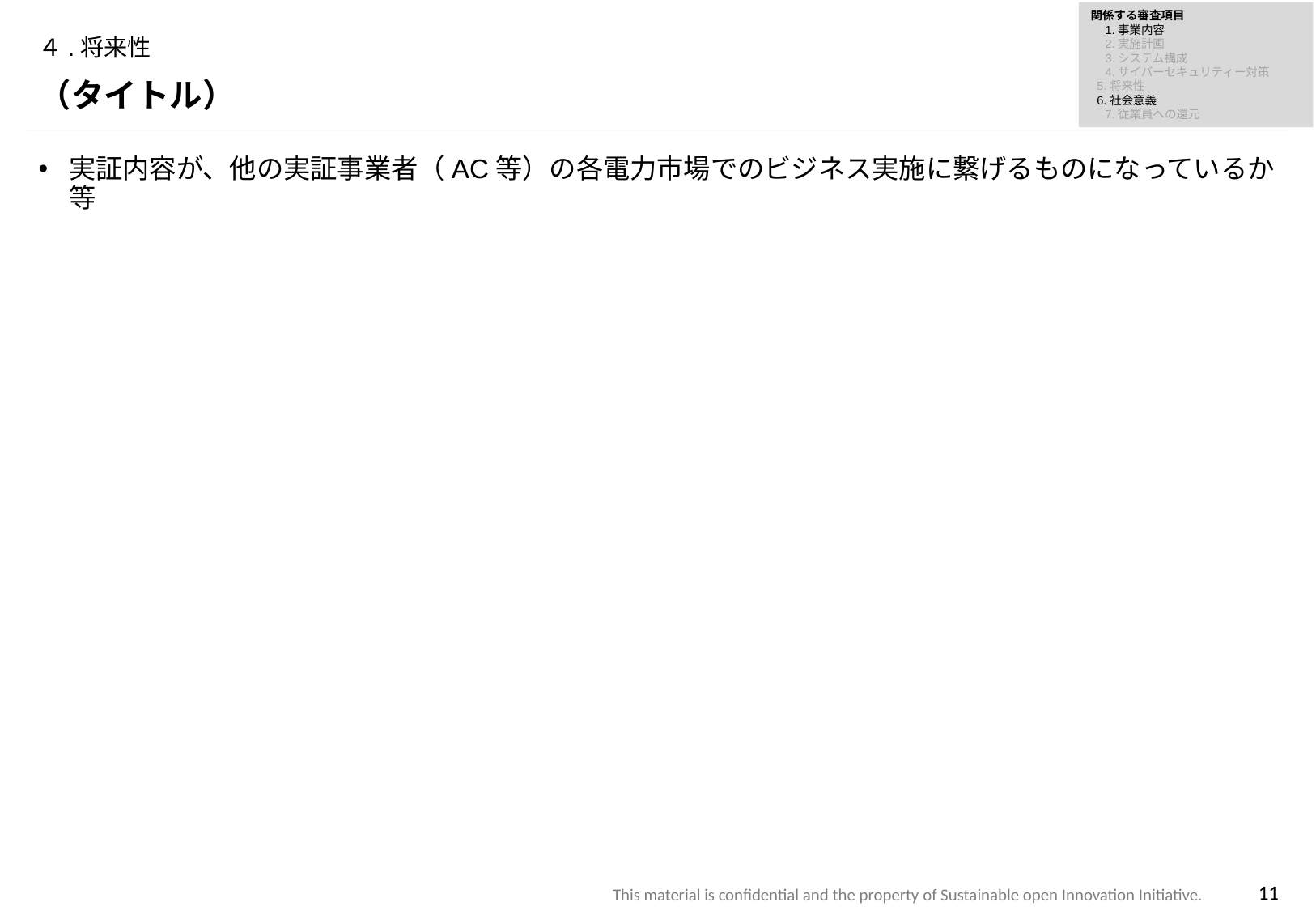

関係する審査項目
　1.事業内容
　2.実施計画
　3.システム構成
　4.サイバーセキュリティー対策
  5.将来性
  6.社会意義
　7.従業員への還元
# ４.将来性
（タイトル）
実証内容が、他の実証事業者（AC等）の各電力市場でのビジネス実施に繋げるものになっているか等